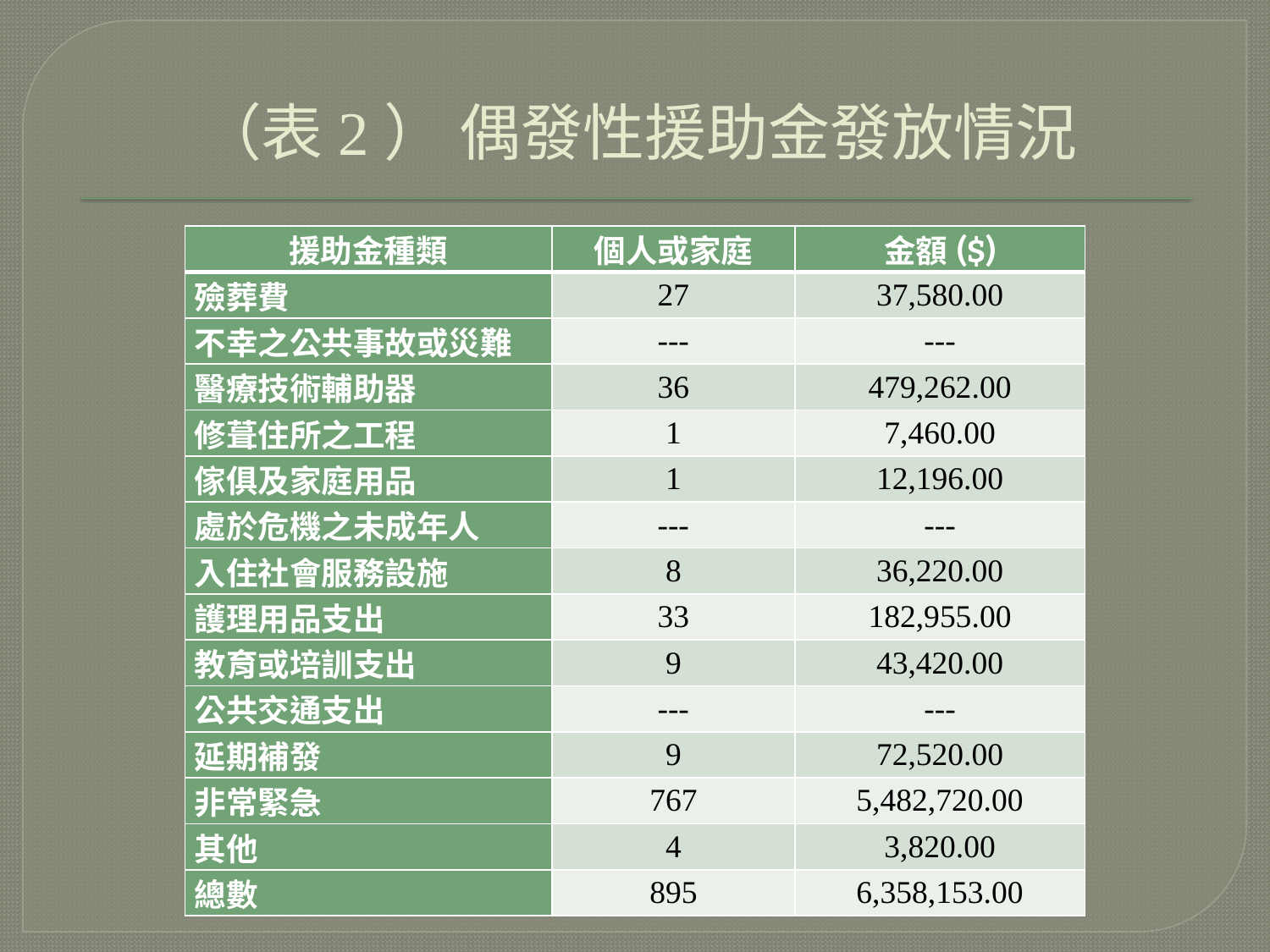

# （表2） 偶發性援助金發放情況
| 援助金種類 | 個人或家庭 | 金額($) |
| --- | --- | --- |
| 殮葬費 | 27 | 37,580.00 |
| 不幸之公共事故或災難 | --- | --- |
| 醫療技術輔助器 | 36 | 479,262.00 |
| 修葺住所之工程 | 1 | 7,460.00 |
| 傢俱及家庭用品 | 1 | 12,196.00 |
| 處於危機之未成年人 | --- | --- |
| 入住社會服務設施 | 8 | 36,220.00 |
| 護理用品支出 | 33 | 182,955.00 |
| 教育或培訓支出 | 9 | 43,420.00 |
| 公共交通支出 | --- | --- |
| 延期補發 | 9 | 72,520.00 |
| 非常緊急 | 767 | 5,482,720.00 |
| 其他 | 4 | 3,820.00 |
| 總數 | 895 | 6,358,153.00 |